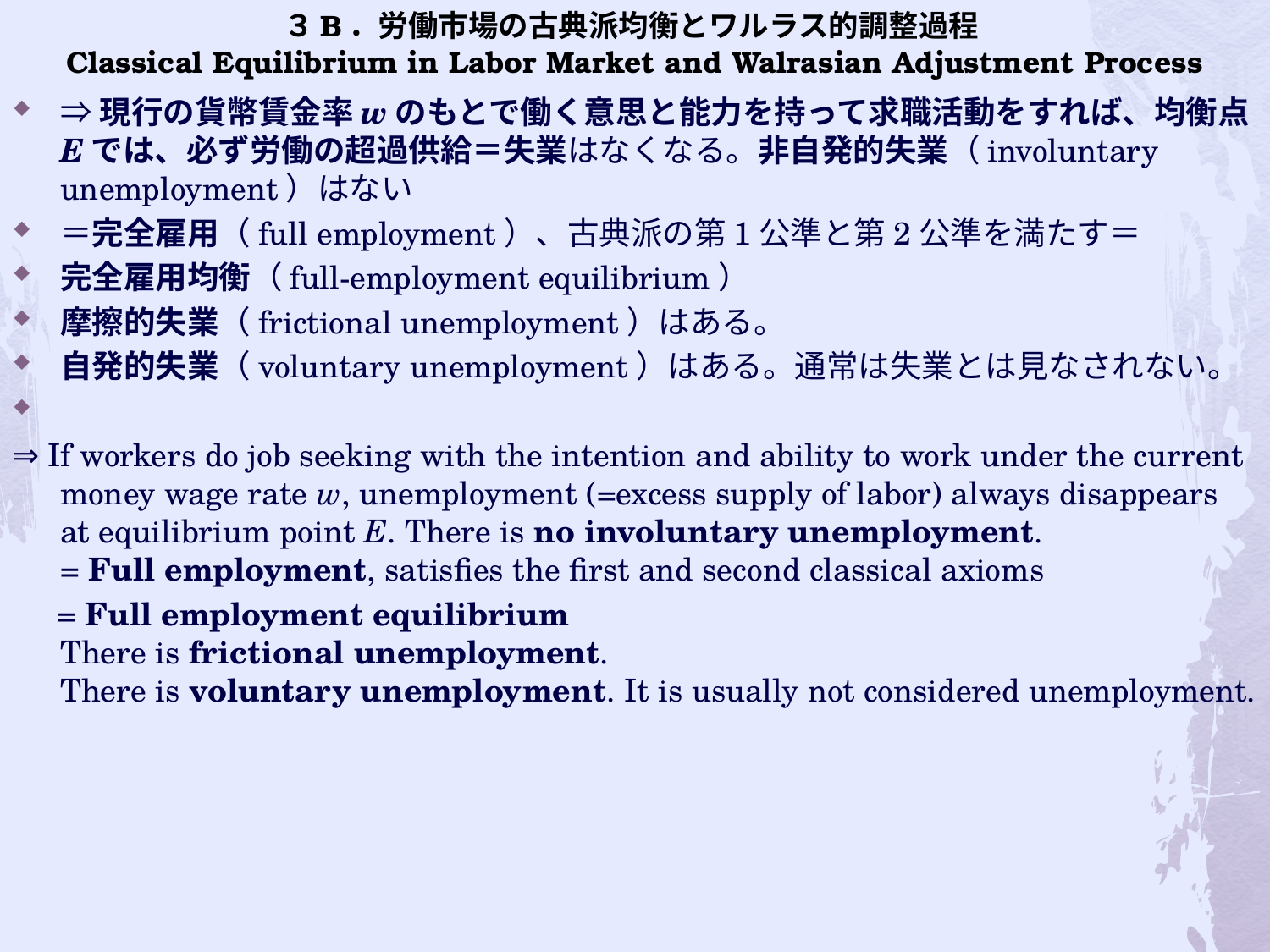

# ３B．労働市場の古典派均衡とワルラス的調整過程 Classical Equilibrium in Labor Market and Walrasian Adjustment Process
⇒現行の貨幣賃金率wのもとで働く意思と能力を持って求職活動をすれば、均衡点Eでは、必ず労働の超過供給＝失業はなくなる。非自発的失業（involuntary unemployment）はない
＝完全雇用（full employment）、古典派の第1公準と第2公準を満たす＝
完全雇用均衡（full-employment equilibrium）
摩擦的失業（frictional unemployment）はある。
自発的失業（voluntary unemployment）はある。通常は失業とは見なされない。

⇒ If workers do job seeking with the intention and ability to work under the current money wage rate w, unemployment (=excess supply of labor) always disappears at equilibrium point E. There is no involuntary unemployment.
= Full employment, satisfies the first and second classical axioms
     = Full employment equilibrium
There is frictional unemployment.
There is voluntary unemployment. It is usually not considered unemployment.